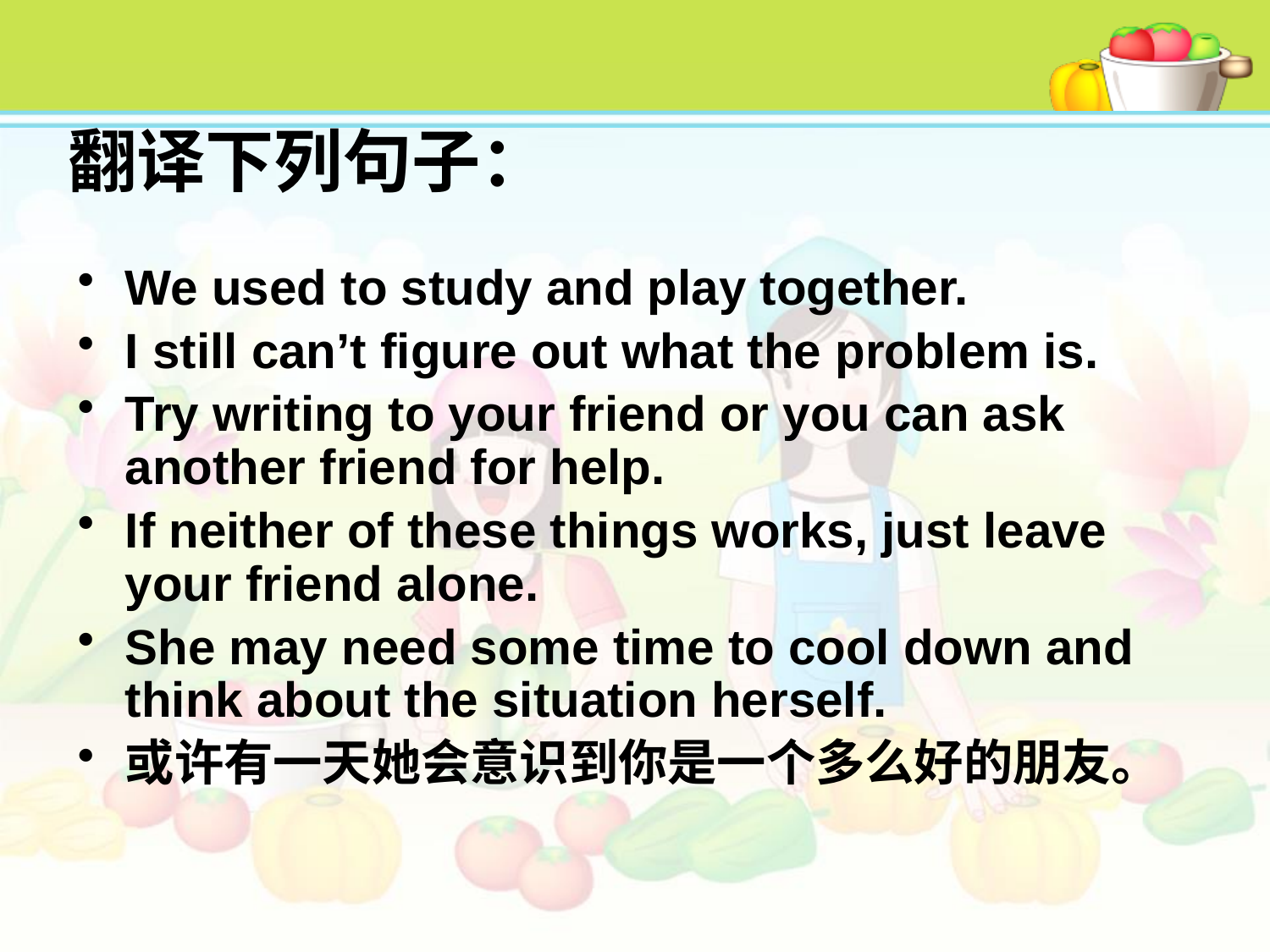

# 翻译下列句子：
We used to study and play together.
I still can’t figure out what the problem is.
Try writing to your friend or you can ask another friend for help.
If neither of these things works, just leave your friend alone.
She may need some time to cool down and think about the situation herself.
或许有一天她会意识到你是一个多么好的朋友。